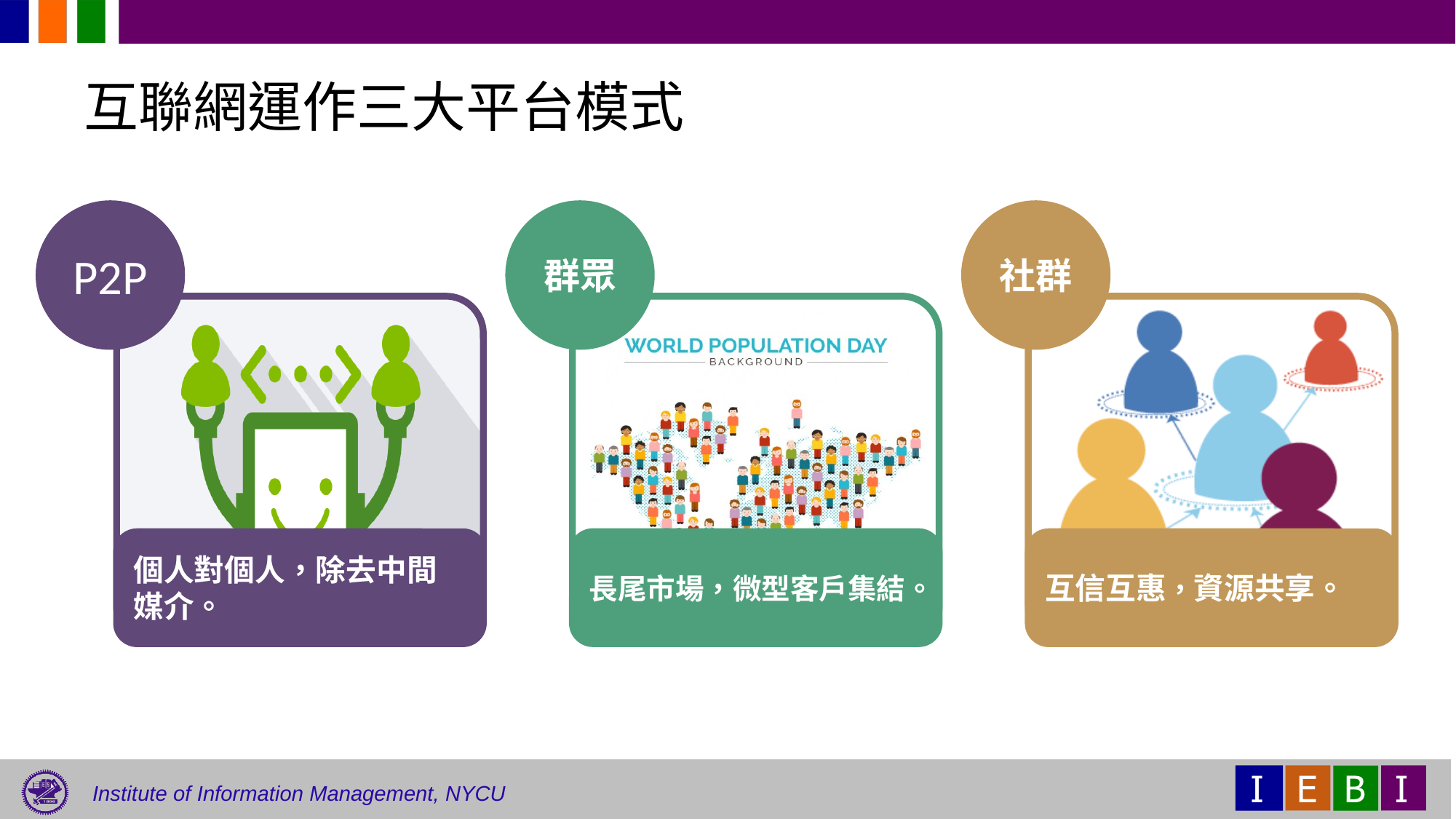

# 互聯網運作三大平台模式
P2P

個人對個人，除去中間媒介。
群眾

長尾市場，微型客戶集結。
社群

互信互惠，資源共享。